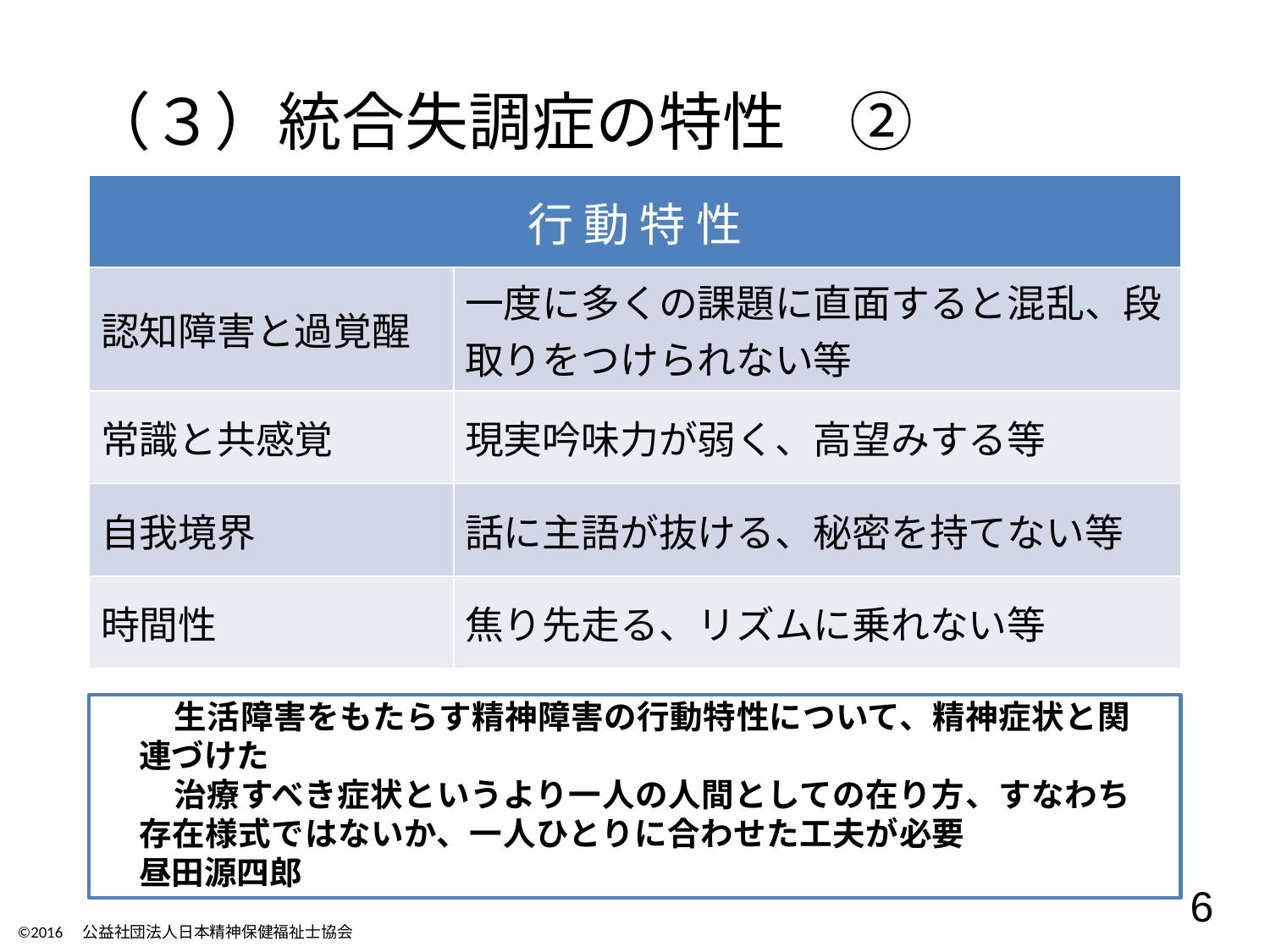

# （３）統合失調症の特性　②
| 行 動 特 性 |  |
| --- | --- |
| 認知障害と過覚醒 | 一度に多くの課題に直面すると混乱、段取りをつけられない等 |
| 常識と共感覚 | 現実吟味力が弱く、高望みする等 |
| 自我境界 | 話に主語が抜ける、秘密を持てない等 |
| 時間性 | 焦り先走る、リズムに乗れない等 |
生活障害をもたらす精神障害の行動特性について、精神症状と関連づけた
治療すべき症状というより一人の人間としての在り方、すなわち存在様式ではないか、一人ひとりに合わせた工夫が必要　　　　　 昼田源四郎
6
©2016　公益社団法人日本精神保健福祉士協会